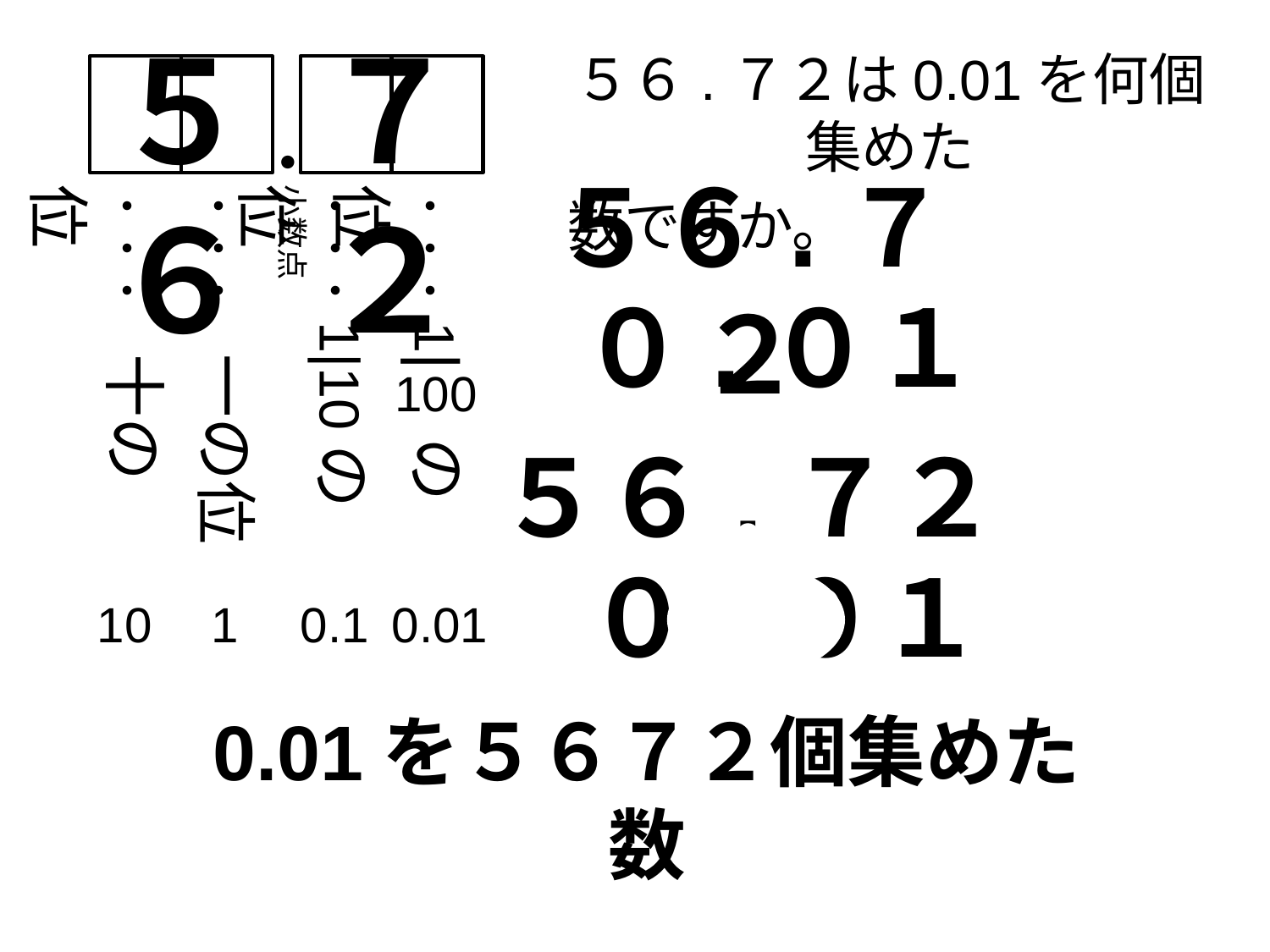

５６
７２
５６.７２は0.01を何個集めた
数ですか。

●
５６.７２
小数点
・・・1|10の位
・・・　十の位
・・・　一の位
・・・1|   の位
０.０１
100

５６.７２

０.０１

10

1

0.1

0.01

0.01を５６７２個集めた数